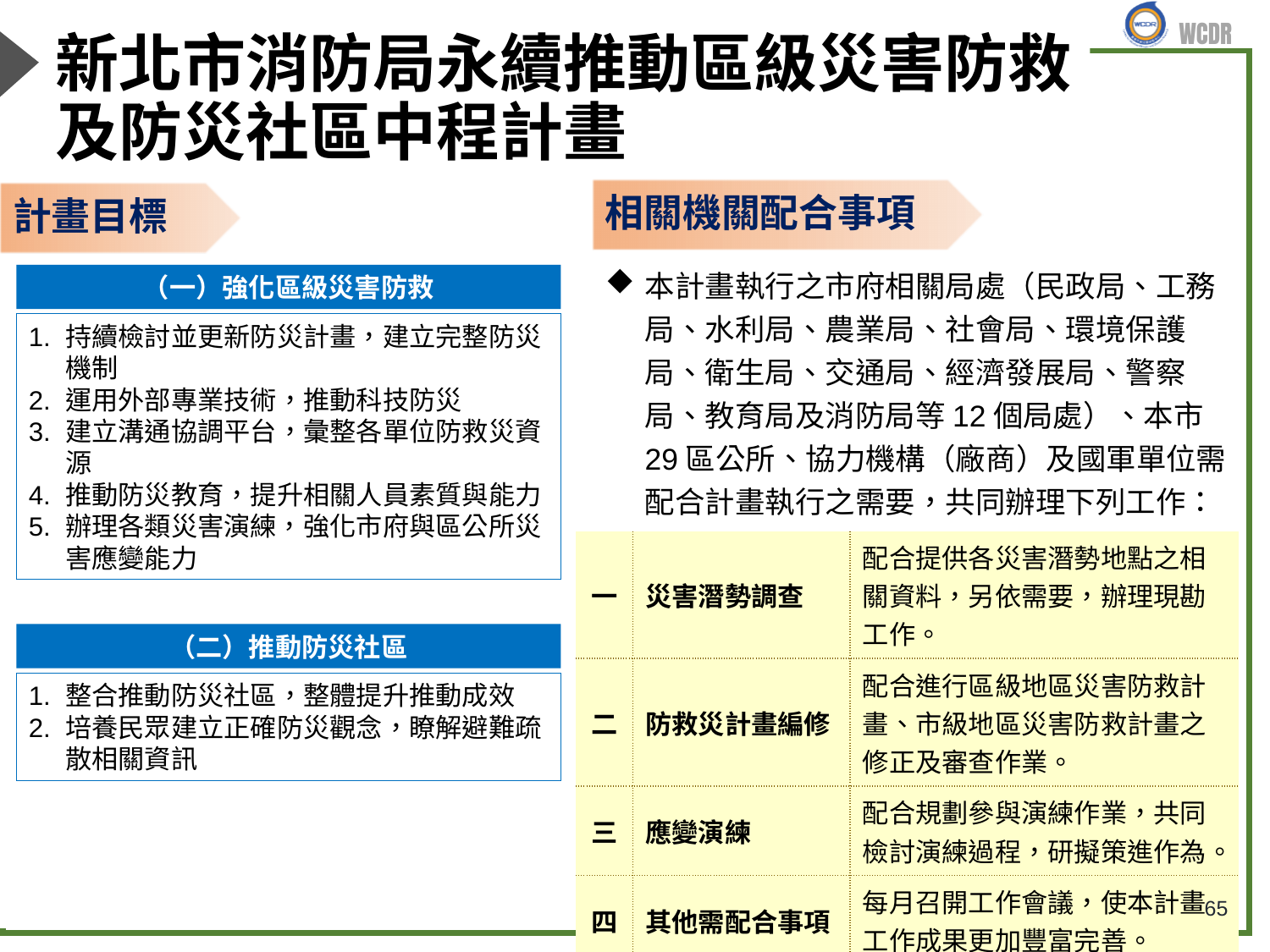

# 新北市消防局永續推動區級災害防救及防災社區中程計畫
相關機關配合事項
計畫目標
本計畫執行之市府相關局處（民政局、工務局、水利局、農業局、社會局、環境保護局、衛生局、交通局、經濟發展局、警察局、教育局及消防局等12個局處）、本市29區公所、協力機構（廠商）及國軍單位需配合計畫執行之需要，共同辦理下列工作：
（一）強化區級災害防救
持續檢討並更新防災計畫，建立完整防災機制
運用外部專業技術，推動科技防災
建立溝通協調平台，彙整各單位防救災資源
推動防災教育，提升相關人員素質與能力
辦理各類災害演練，強化市府與區公所災害應變能力
| 一 | 災害潛勢調查 | 配合提供各災害潛勢地點之相關資料，另依需要，辦理現勘工作。 |
| --- | --- | --- |
| 二 | 防救災計畫編修 | 配合進行區級地區災害防救計畫、市級地區災害防救計畫之修正及審查作業。 |
| 三 | 應變演練 | 配合規劃參與演練作業，共同檢討演練過程，研擬策進作為。 |
| 四 | 其他需配合事項 | 每月召開工作會議，使本計畫工作成果更加豐富完善。 |
（二）推動防災社區
整合推動防災社區，整體提升推動成效
培養民眾建立正確防災觀念，瞭解避難疏散相關資訊
65